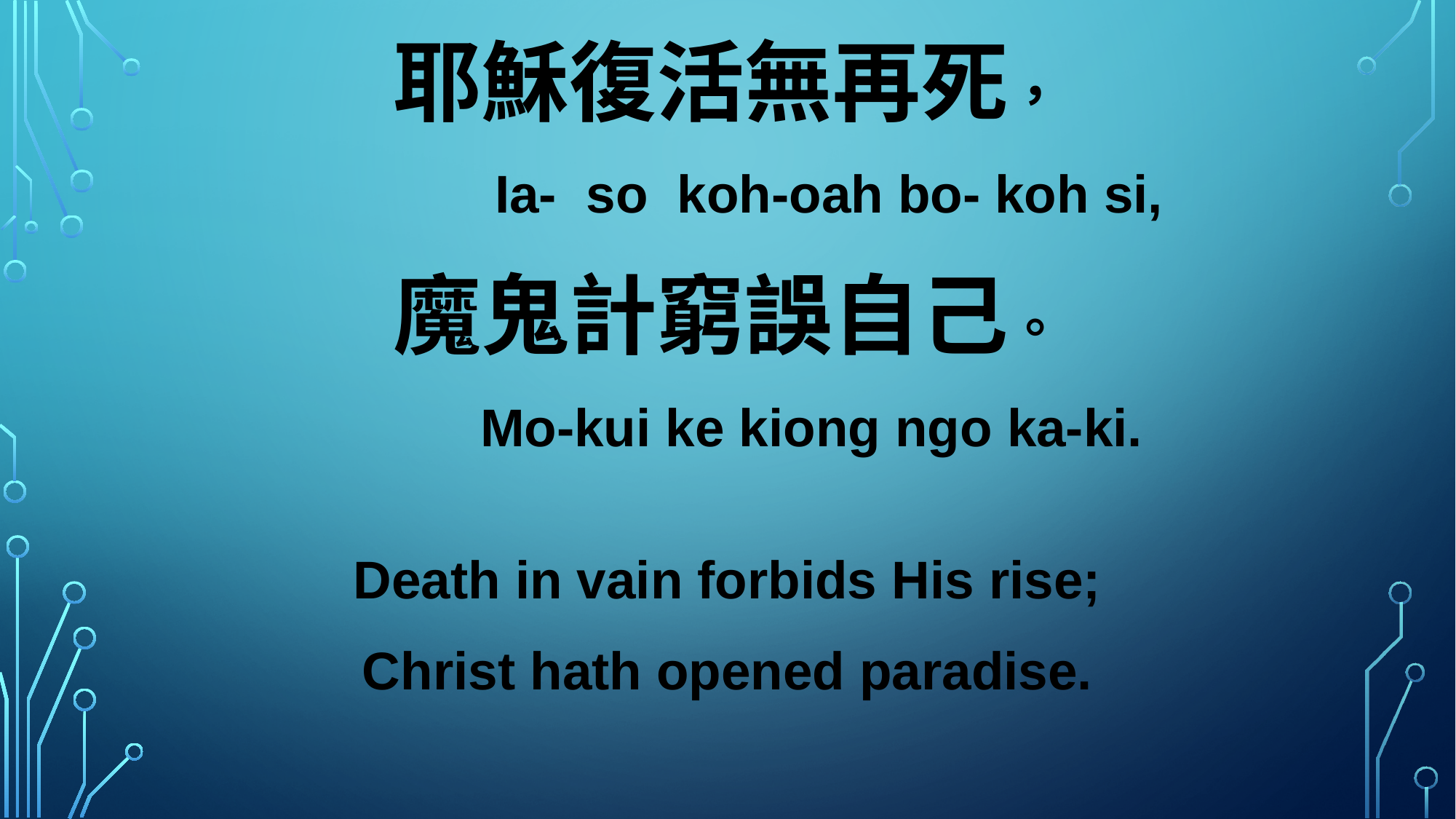

耶穌復活無再死，
                       Ia-  so  koh-oah bo- koh si,
魔鬼計窮誤自己。
                      Mo-kui ke kiong ngo ka-ki.

Death in vain forbids His rise;
Christ hath opened paradise.